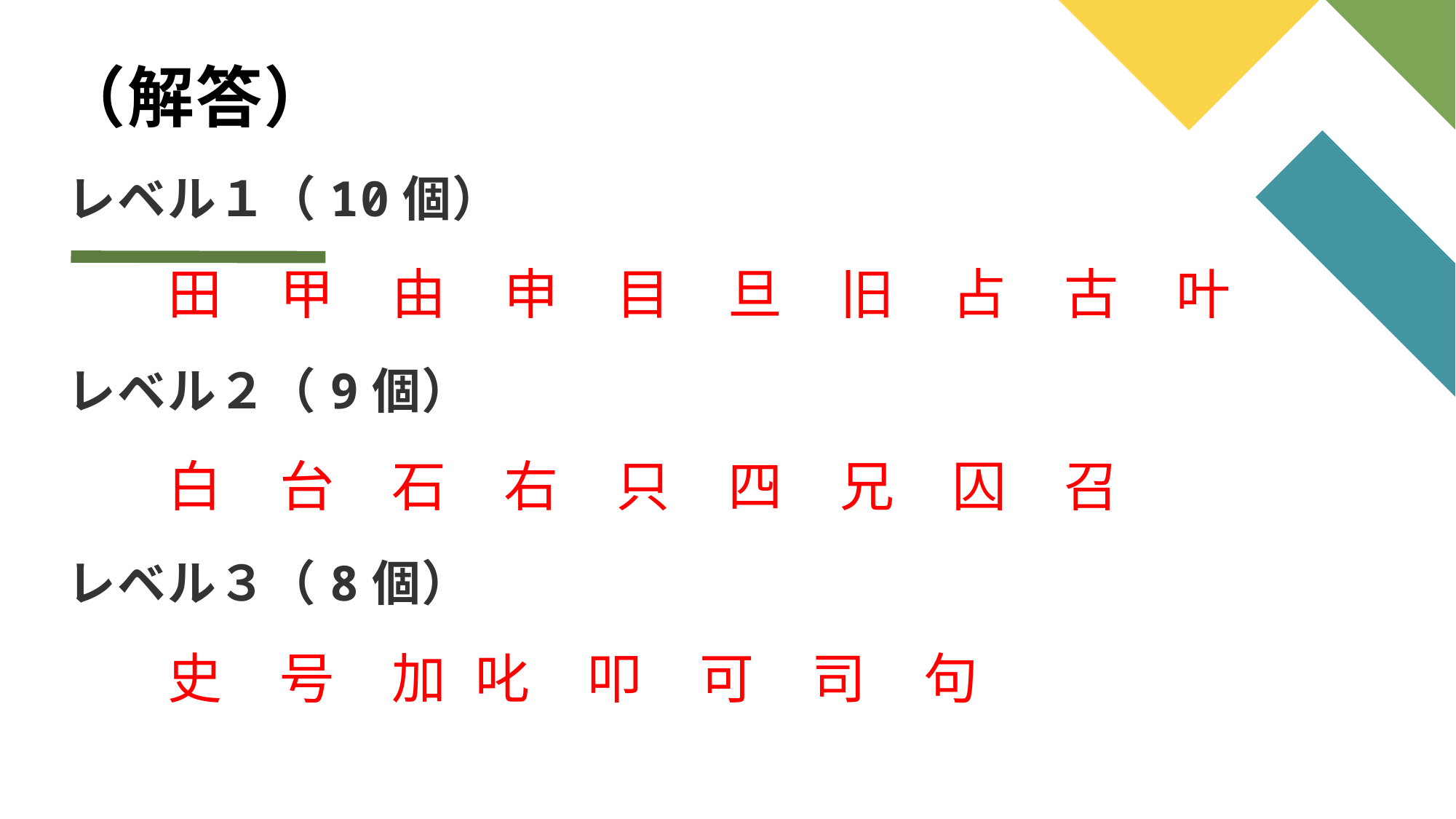

（解答）
# レベル１（10個） 　　田　甲　由　申　目　旦　旧　占　古　叶 レベル２（9個）　 　　白　台　石　右　只　四　兄　囚　召 レベル３（8個）　 　　史　号　加  叱　叩　可　司　句